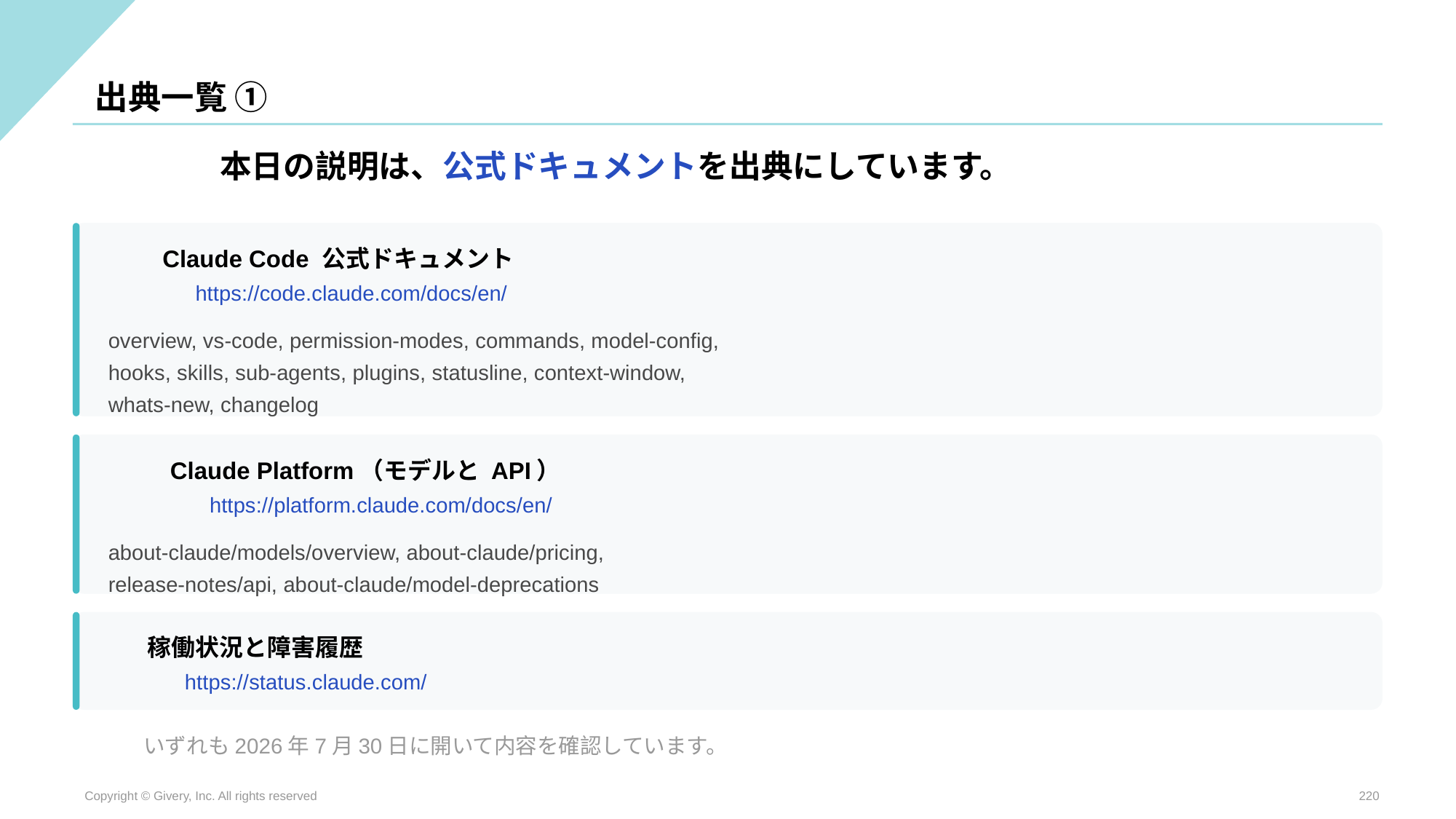

出典一覧 ①

本日の説明は、公式ドキュメントを出典にしています。

Claude Code 公式ドキュメント
https://code.claude.com/docs/en/
overview, vs-code, permission-modes, commands, model-config,
hooks, skills, sub-agents, plugins, statusline, context-window,
whats-new, changelog

Claude Platform（モデルと API）
https://platform.claude.com/docs/en/
about-claude/models/overview, about-claude/pricing,
release-notes/api, about-claude/model-deprecations

稼働状況と障害履歴
https://status.claude.com/
いずれも2026年7月30日に開いて内容を確認しています。
Copyright © Givery, Inc. All rights reserved
220